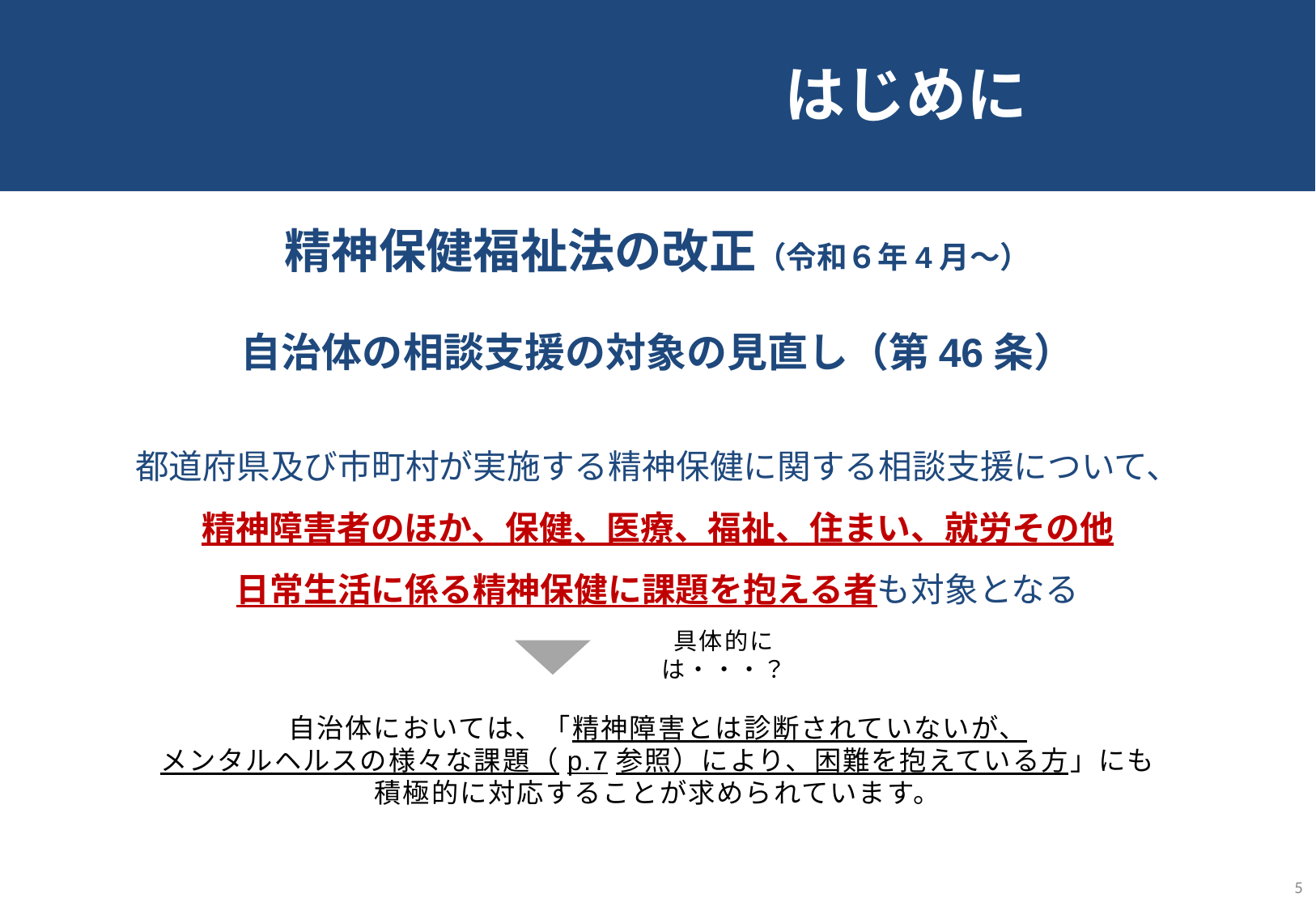

# はじめに
精神保健福祉法の改正（令和６年4月～）

自治体の相談支援の対象の見直し（第46条）

都道府県及び市町村が実施する精神保健に関する相談支援について、
精神障害者のほか、保健、医療、福祉、住まい、就労その他
日常生活に係る精神保健に課題を抱える者も対象となる
具体的には・・・？

自治体においては、「精神障害とは診断されていないが、
メンタルヘルスの様々な課題（p.7参照）により、困難を抱えている方」にも
積極的に対応することが求められています。
5